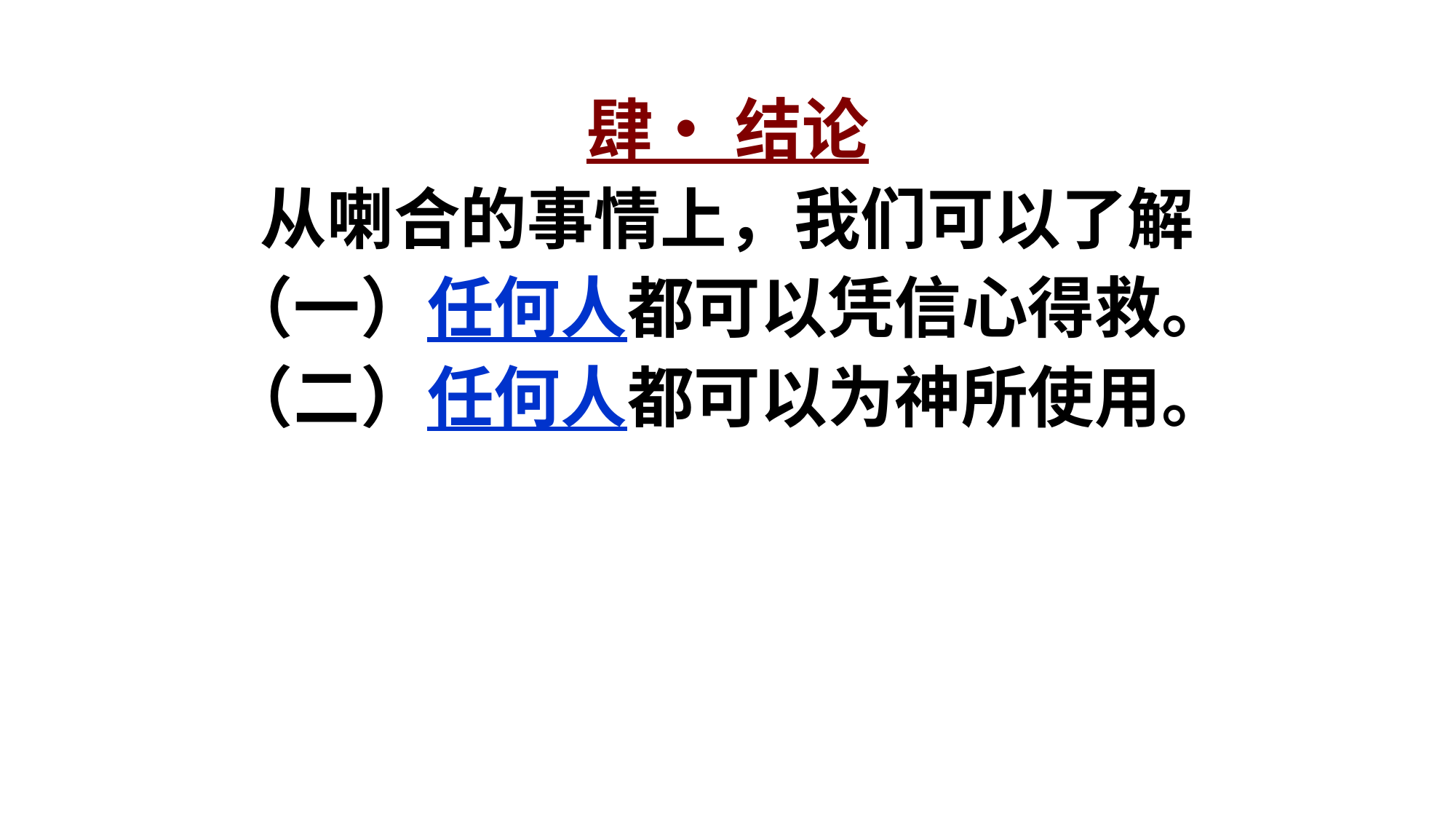

肆‧ 结论
从喇合的事情上，我们可以了解
（一）任何人都可以凭信心得救。
（二）任何人都可以为神所使用。